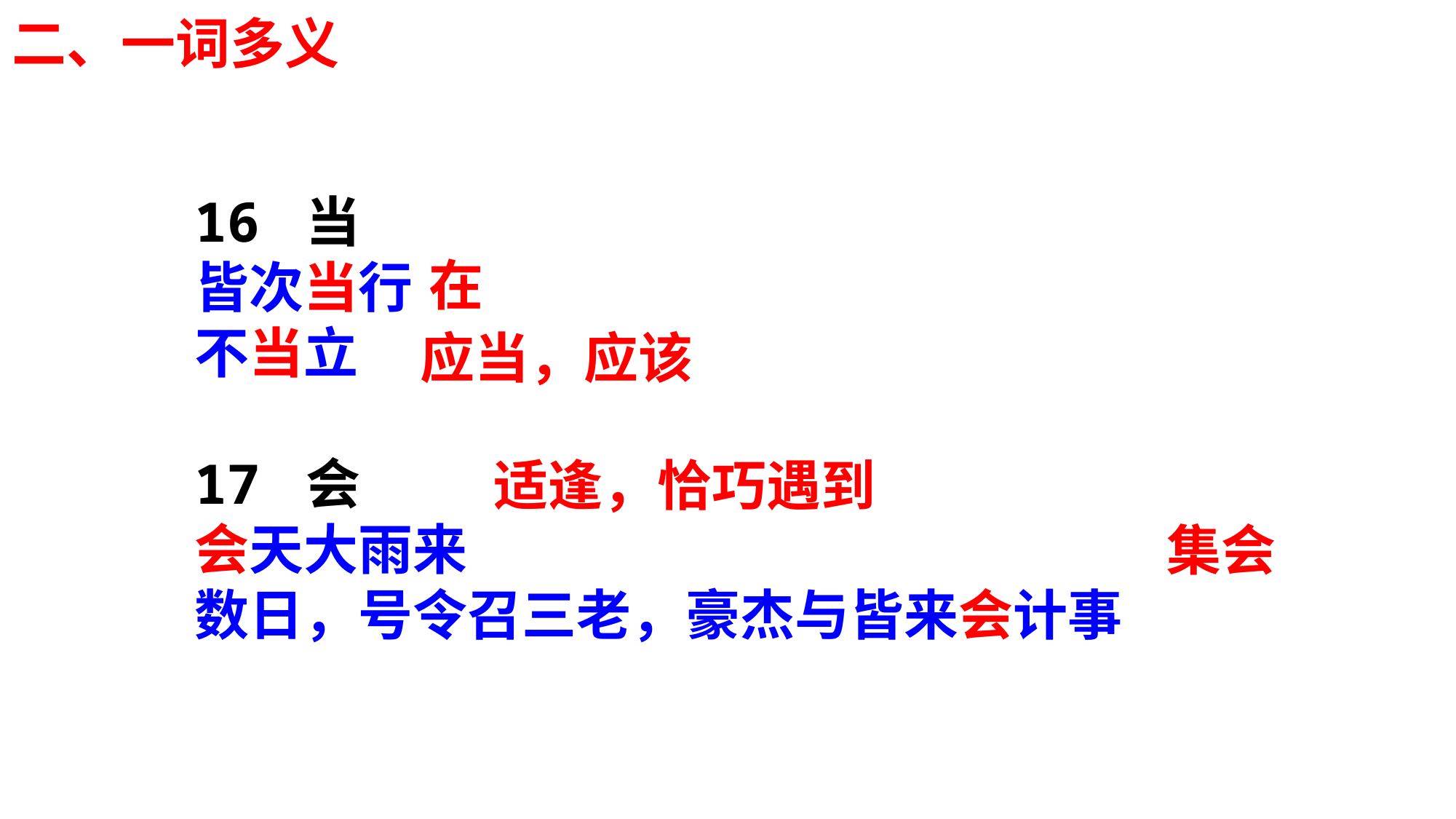

二、一词多义
16 当
皆次当行
不当立

17 会
会天大雨来
数日，号令召三老，豪杰与皆来会计事

在

应当，应该

适逢，恰巧遇到
集会